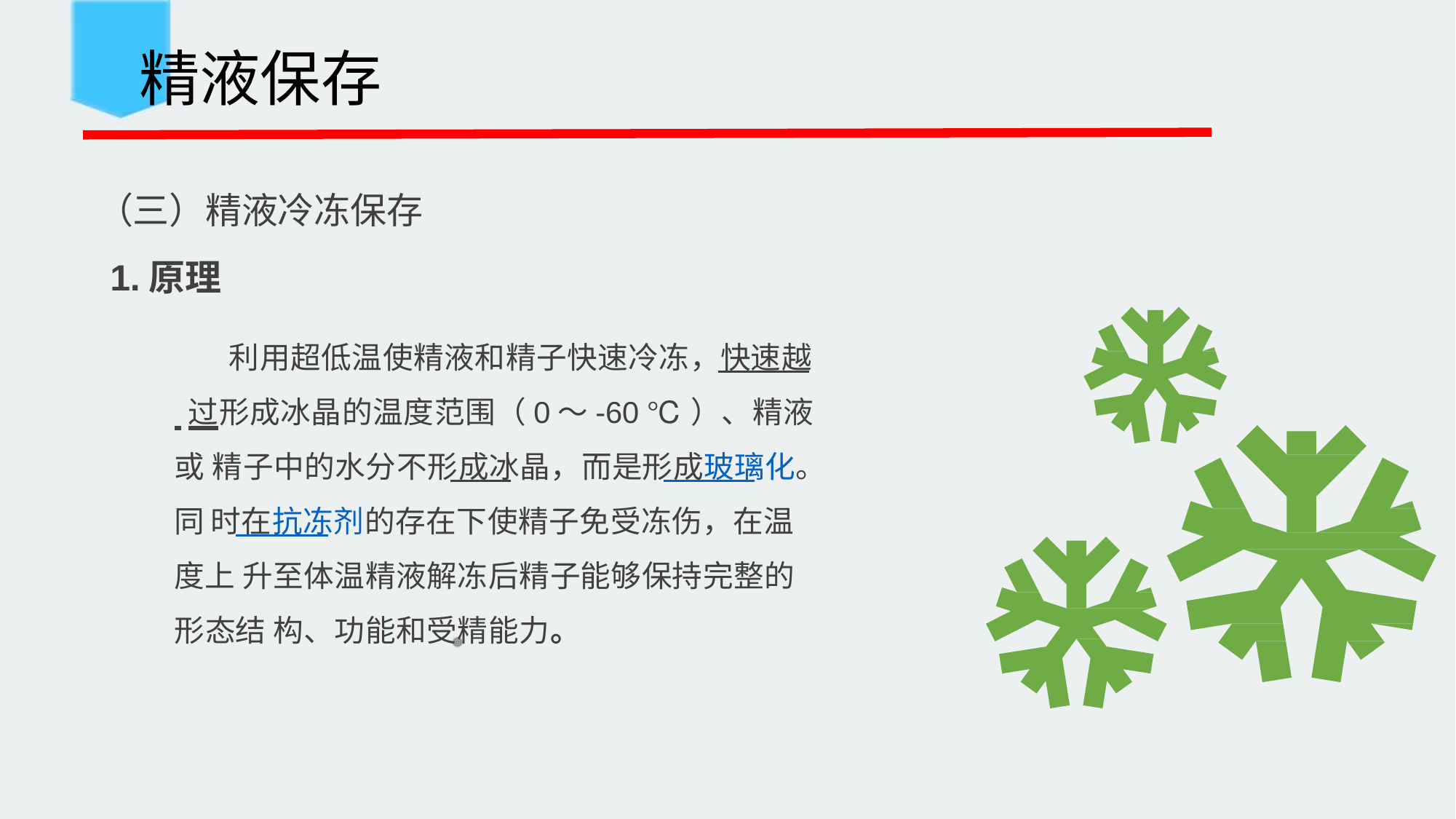

精液保存
 （三）精液冷冻保存
   1.原理

利用超低温使精液和精子快速冷冻，快速越
 过形成冰晶的温度范围（0～-60 ℃）、精液或 精子中的水分不形成冰晶，而是形成玻璃化。同 时在抗冻剂的存在下使精子免受冻伤，在温度上 升至体温精液解冻后精子能够保持完整的形态结 构、功能和受精能力。